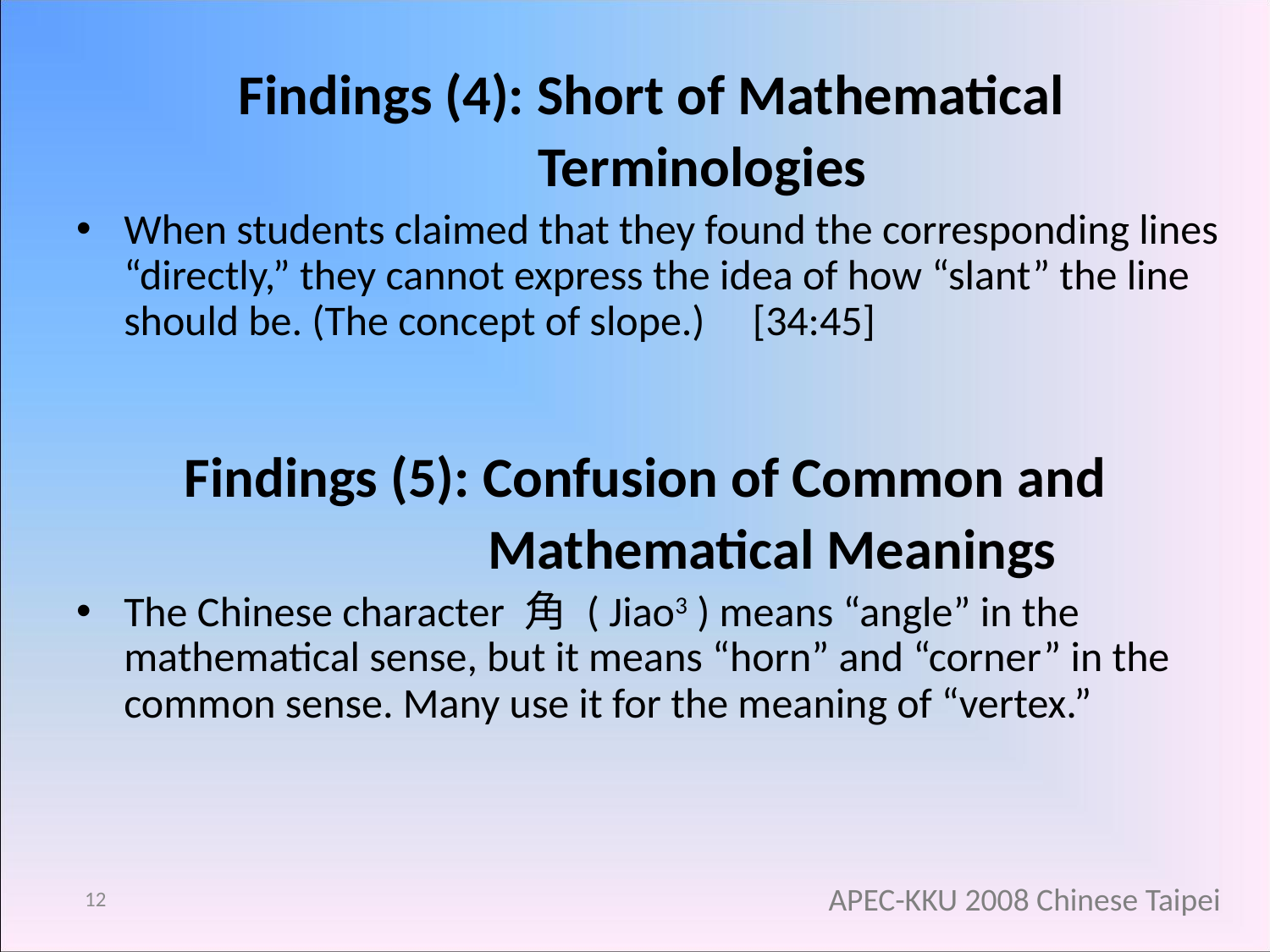

Findings (4): Short of Mathematical
        Terminologies
When students claimed that they found the corresponding lines “directly,” they cannot express the idea of how “slant” the line should be. (The concept of slope.)     [34:45]

Findings (5): Confusion of Common and
                   Mathematical Meanings
The Chinese character 角 ( Jiao3 ) means “angle” in the mathematical sense, but it means “horn” and “corner” in the common sense. Many use it for the meaning of “vertex.”
12